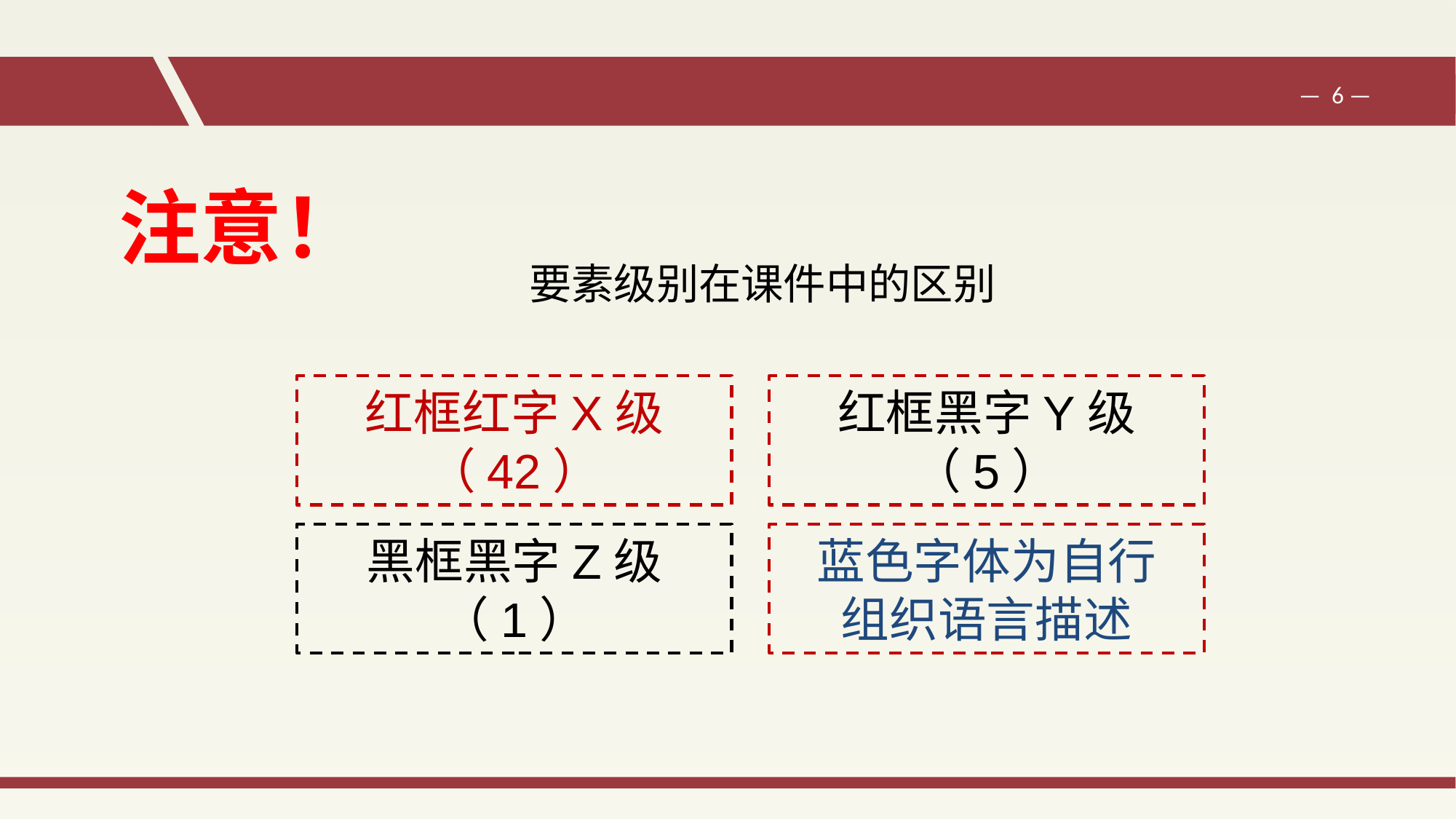

注意！
要素级别在课件中的区别
红框红字X级（42）
红框黑字Y级（5）
黑框黑字Z级（1）
蓝色字体为自行
组织语言描述